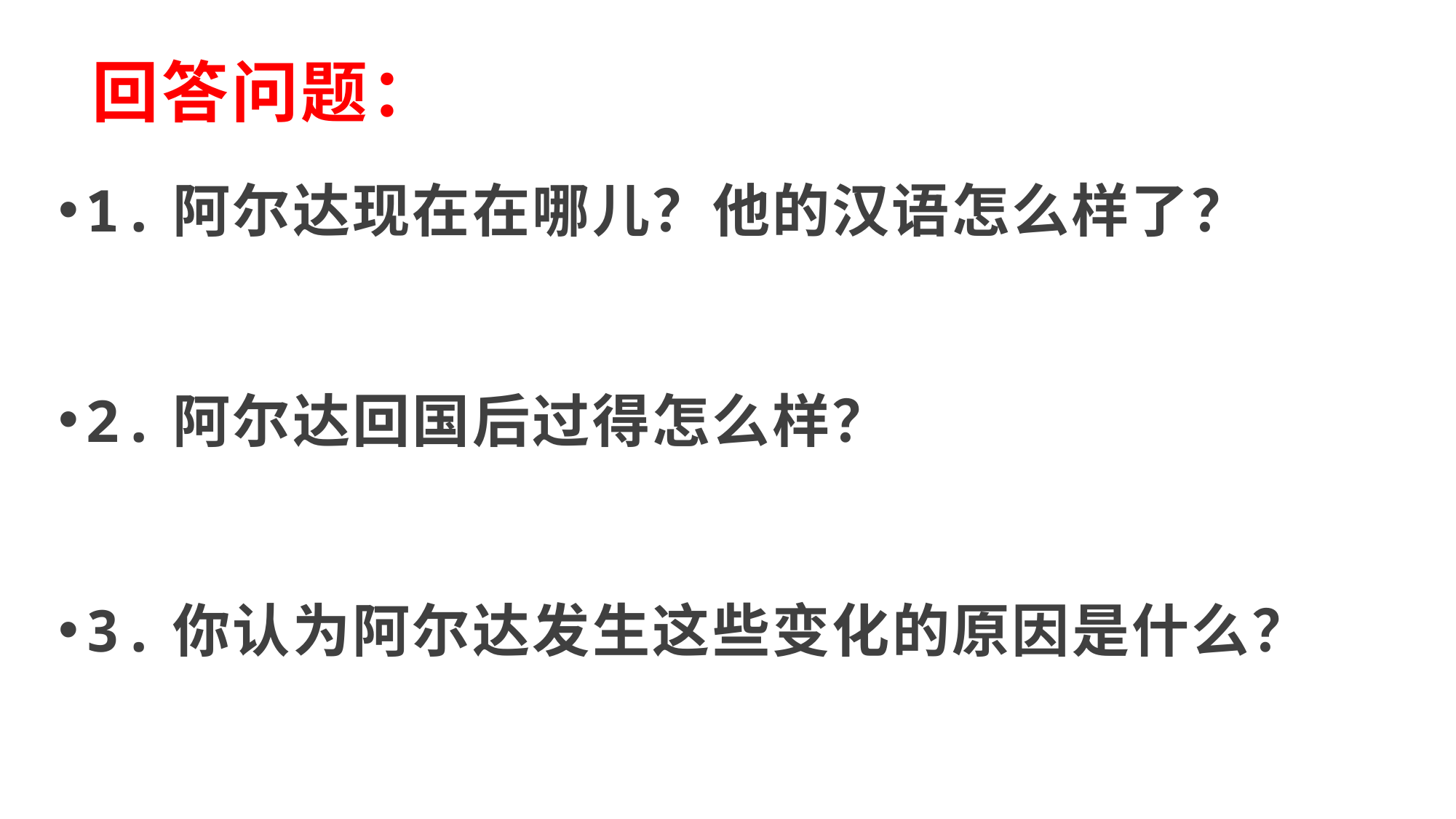

# 回答问题：
1.阿尔达现在在哪儿？他的汉语怎么样了？

2.阿尔达回国后过得怎么样？

3.你认为阿尔达发生这些变化的原因是什么？